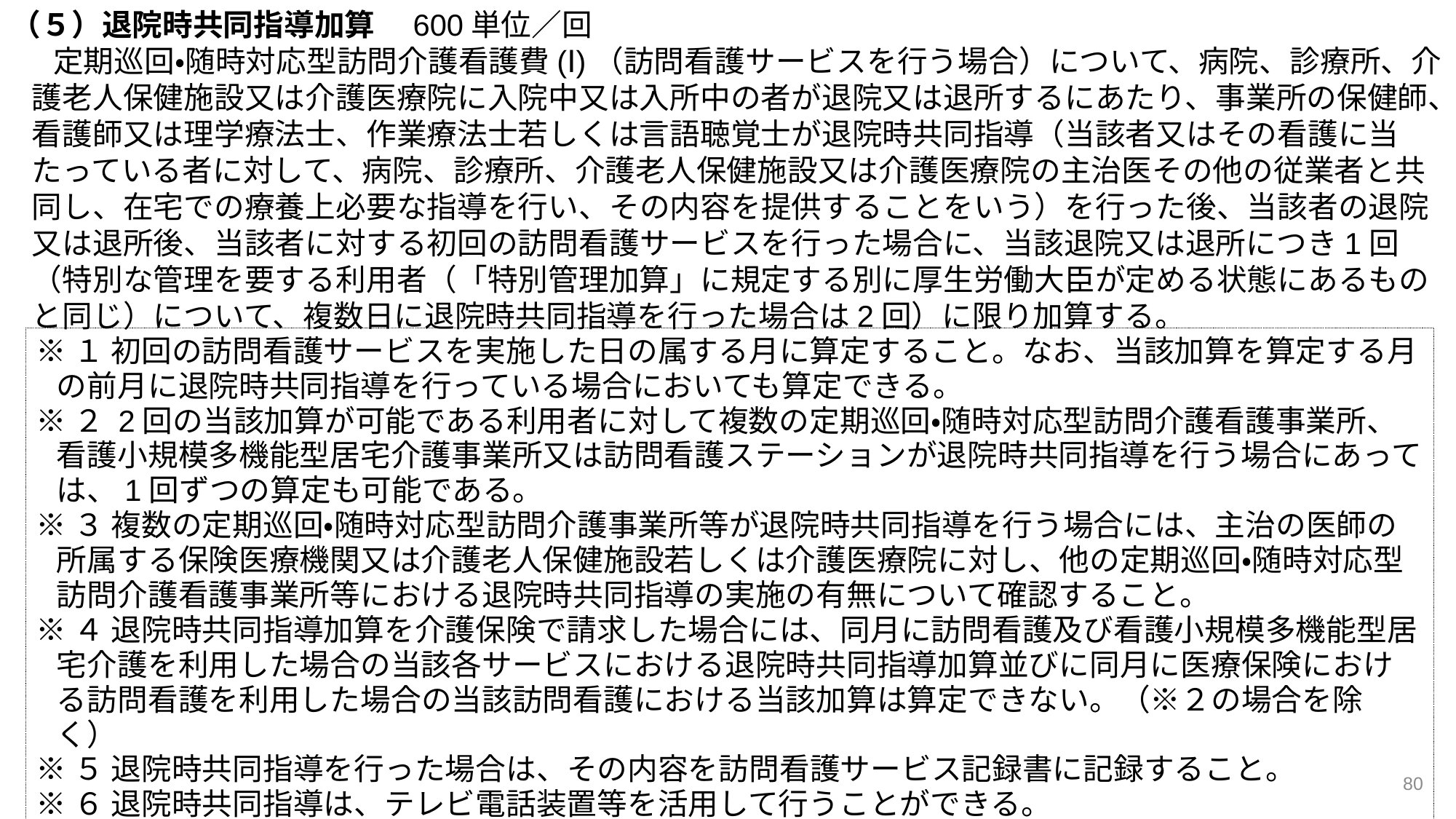

（５）退院時共同指導加算　600単位／回
定期巡回・随時対応型訪問介護看護費(Ⅰ)（訪問看護サービスを行う場合）について、病院、診療所、介護老人保健施設又は介護医療院に入院中又は入所中の者が退院又は退所するにあたり、事業所の保健師、看護師又は理学療法士、作業療法士若しくは言語聴覚士が退院時共同指導（当該者又はその看護に当たっている者に対して、病院、診療所、介護老人保健施設又は介護医療院の主治医その他の従業者と共同し、在宅での療養上必要な指導を行い、その内容を提供することをいう）を行った後、当該者の退院又は退所後、当該者に対する初回の訪問看護サービスを行った場合に、当該退院又は退所につき1回（特別な管理を要する利用者（「特別管理加算」に規定する別に厚生労働大臣が定める状態にあるものと同じ）について、複数日に退院時共同指導を行った場合は2回）に限り加算する。

※１ 初回の訪問看護サービスを実施した日の属する月に算定すること。なお、当該加算を算定する月の前月に退院時共同指導を行っている場合においても算定できる。
※２ 2回の当該加算が可能である利用者に対して複数の定期巡回・随時対応型訪問介護看護事業所、看護小規模多機能型居宅介護事業所又は訪問看護ステーションが退院時共同指導を行う場合にあっては、1回ずつの算定も可能である。
※３ 複数の定期巡回・随時対応型訪問介護事業所等が退院時共同指導を行う場合には、主治の医師の所属する保険医療機関又は介護老人保健施設若しくは介護医療院に対し、他の定期巡回・随時対応型訪問介護看護事業所等における退院時共同指導の実施の有無について確認すること。
※４ 退院時共同指導加算を介護保険で請求した場合には、同月に訪問看護及び看護小規模多機能型居宅介護を利用した場合の当該各サービスにおける退院時共同指導加算並びに同月に医療保険における訪問看護を利用した場合の当該訪問看護における当該加算は算定できない。（※２の場合を除く）
※５ 退院時共同指導を行った場合は、その内容を訪問看護サービス記録書に記録すること。
※６ 退院時共同指導は、テレビ電話装置等を活用して行うことができる。
80